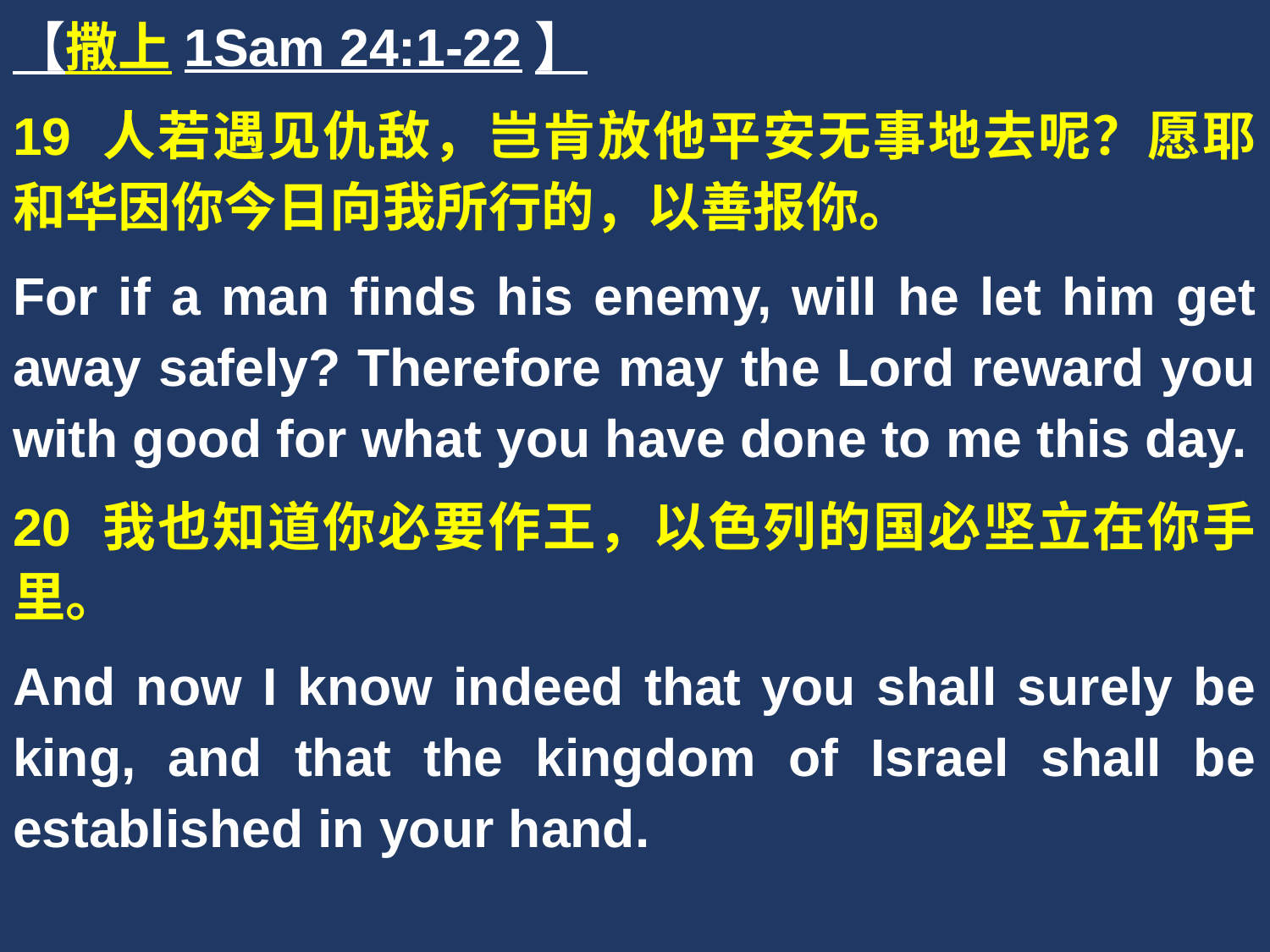

【撒上1Sam 24:1-22】
19 人若遇见仇敌，岂肯放他平安无事地去呢？愿耶和华因你今日向我所行的，以善报你。
For if a man finds his enemy, will he let him get away safely? Therefore may the Lord reward you with good for what you have done to me this day.
20 我也知道你必要作王，以色列的国必坚立在你手里。
And now I know indeed that you shall surely be king, and that the kingdom of Israel shall be established in your hand.